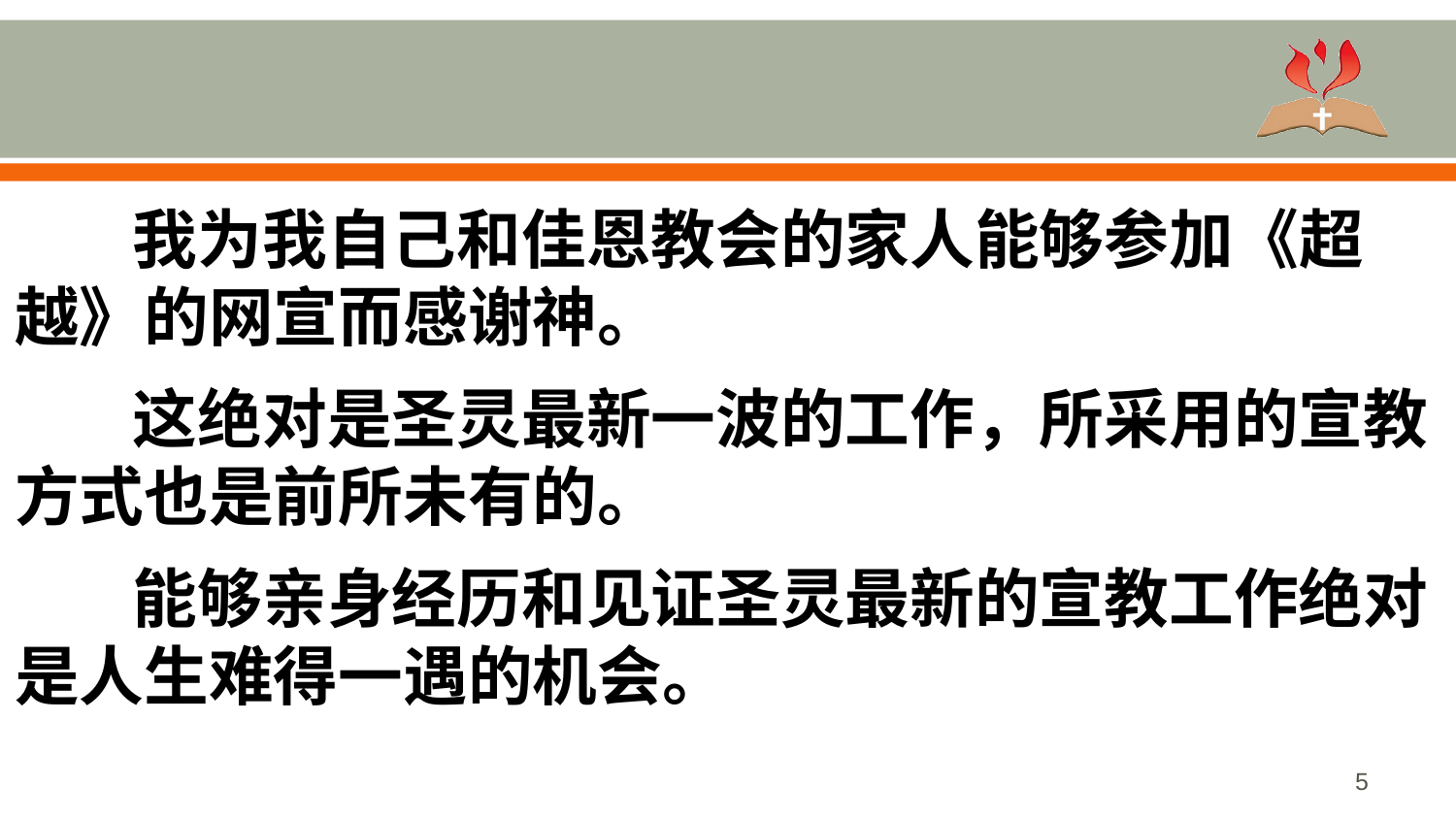

我为我自己和佳恩教会的家人能够参加《超 越》的网宣而感谢神。
这绝对是圣灵最新一波的工作，所采用的宣教方式也是前所未有的。
能够亲身经历和见证圣灵最新的宣教工作绝对是人生难得一遇的机会。

5